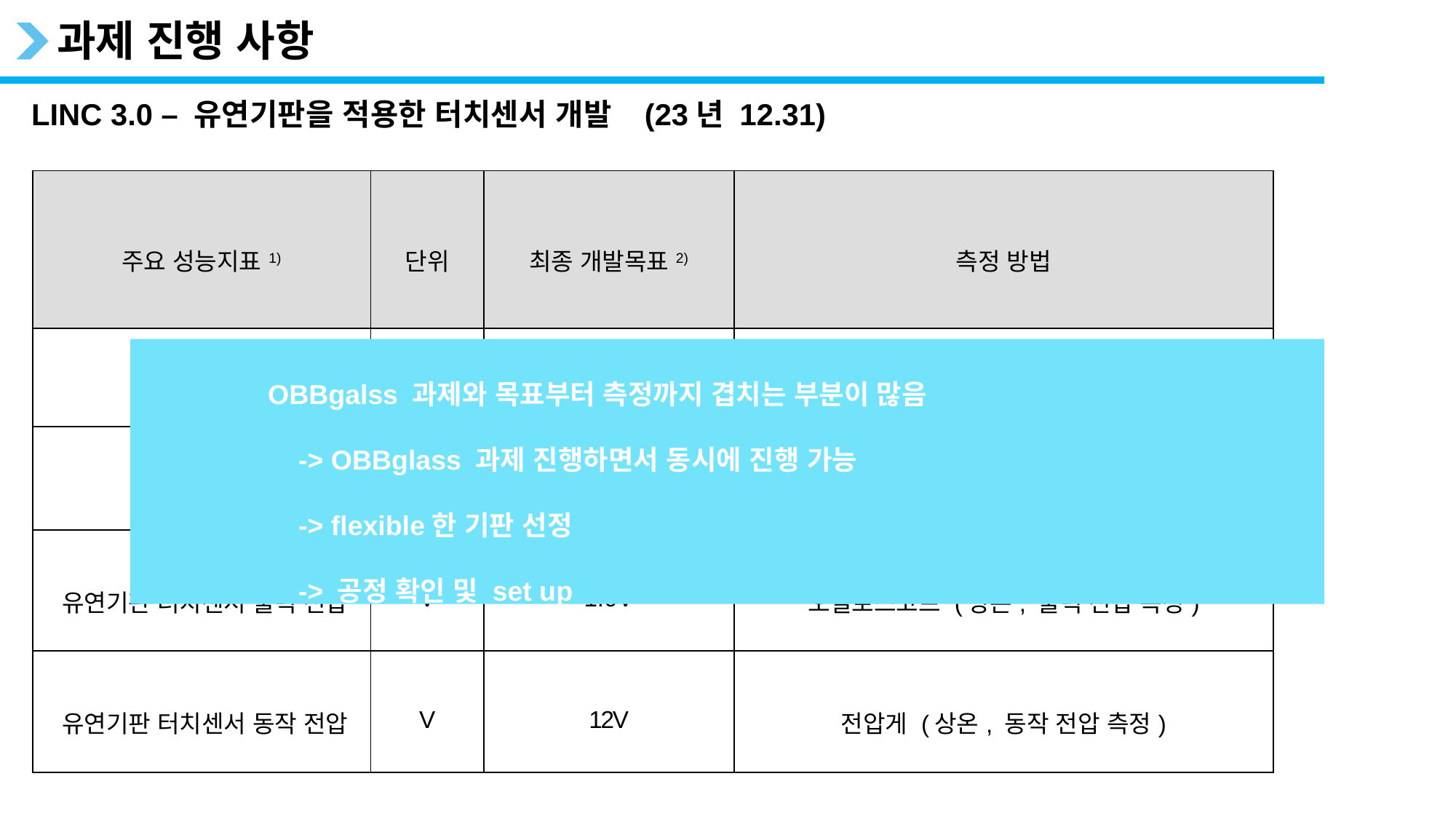

과제 진행 사항

LINC 3.0 – 유연기판을 적용한 터치센서 개발   (23년 12.31)
| 주요 성능지표1) | 단위 | 최종 개발목표2) | 측정 방법 |
| --- | --- | --- | --- |
| 터치센서 투과율 | % | 88% 이상 | KS L 2514 |
| 유연기판 두께 | mm | 0.1미만 | FIB-SEM을 이용한 유연기판 단면 측정 |
| 유연기판 터치센서 출력 전압 | V | 1.0V | 오실로스코프 (상온, 출력 전압 측정) |
| 유연기판 터치센서 동작 전압 | V | 12V | 전압게 (상온, 동작 전압 측정) |

OBBgalss 과제와 목표부터 측정까지 겹치는 부분이 많음
    -> OBBglass 과제 진행하면서 동시에 진행 가능
    -> flexible한 기판 선정
    -> 공정 확인 및 set up